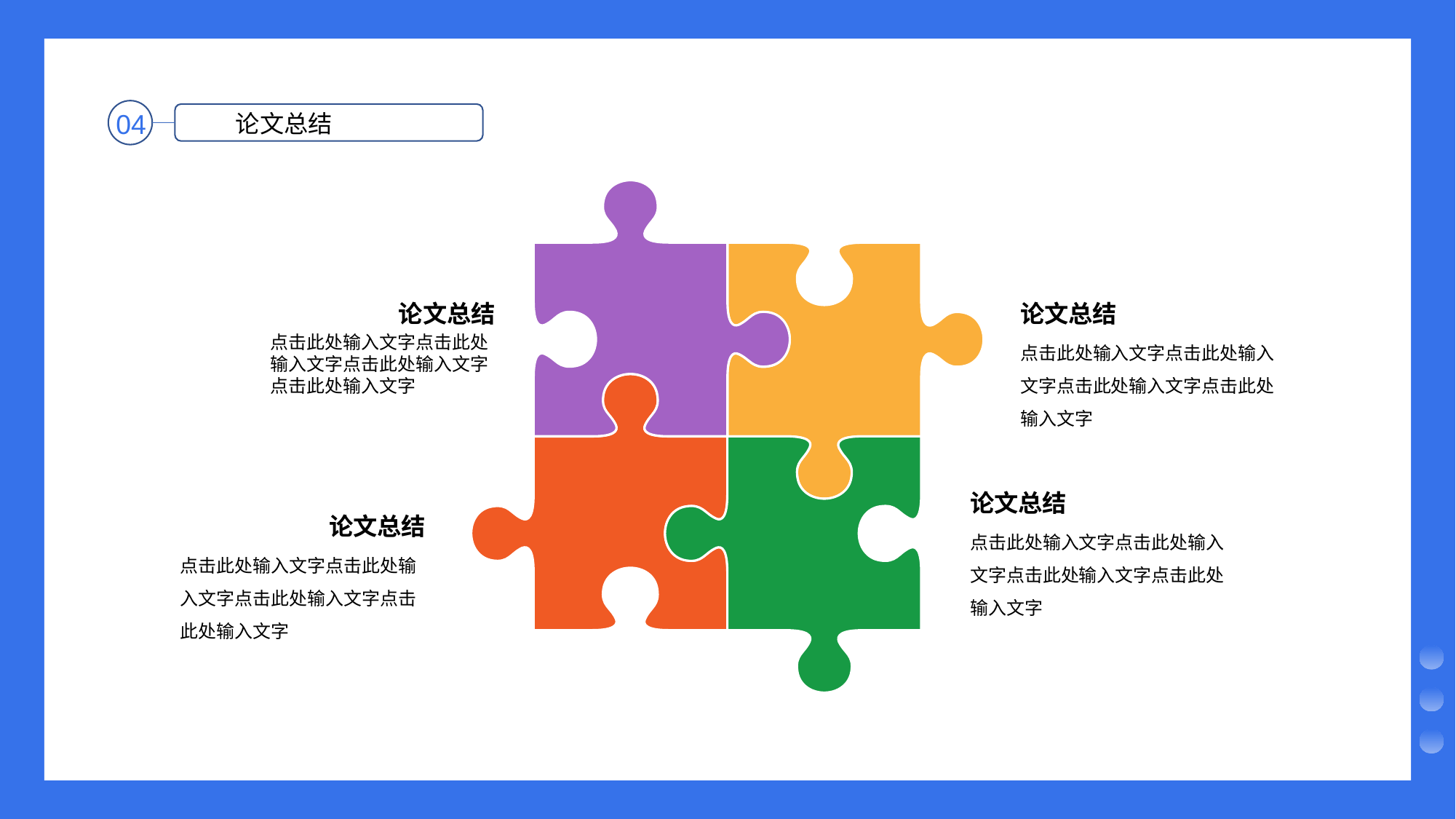

04
论文总结

论文总结
论文总结
点击此处输入文字点击此处输入文字点击此处输入文字点击此处输入文字
点击此处输入文字点击此处输入文字点击此处输入文字点击此处输入文字

论文总结
论文总结
点击此处输入文字点击此处输入文字点击此处输入文字点击此处输入文字
点击此处输入文字点击此处输入文字点击此处输入文字点击此处输入文字